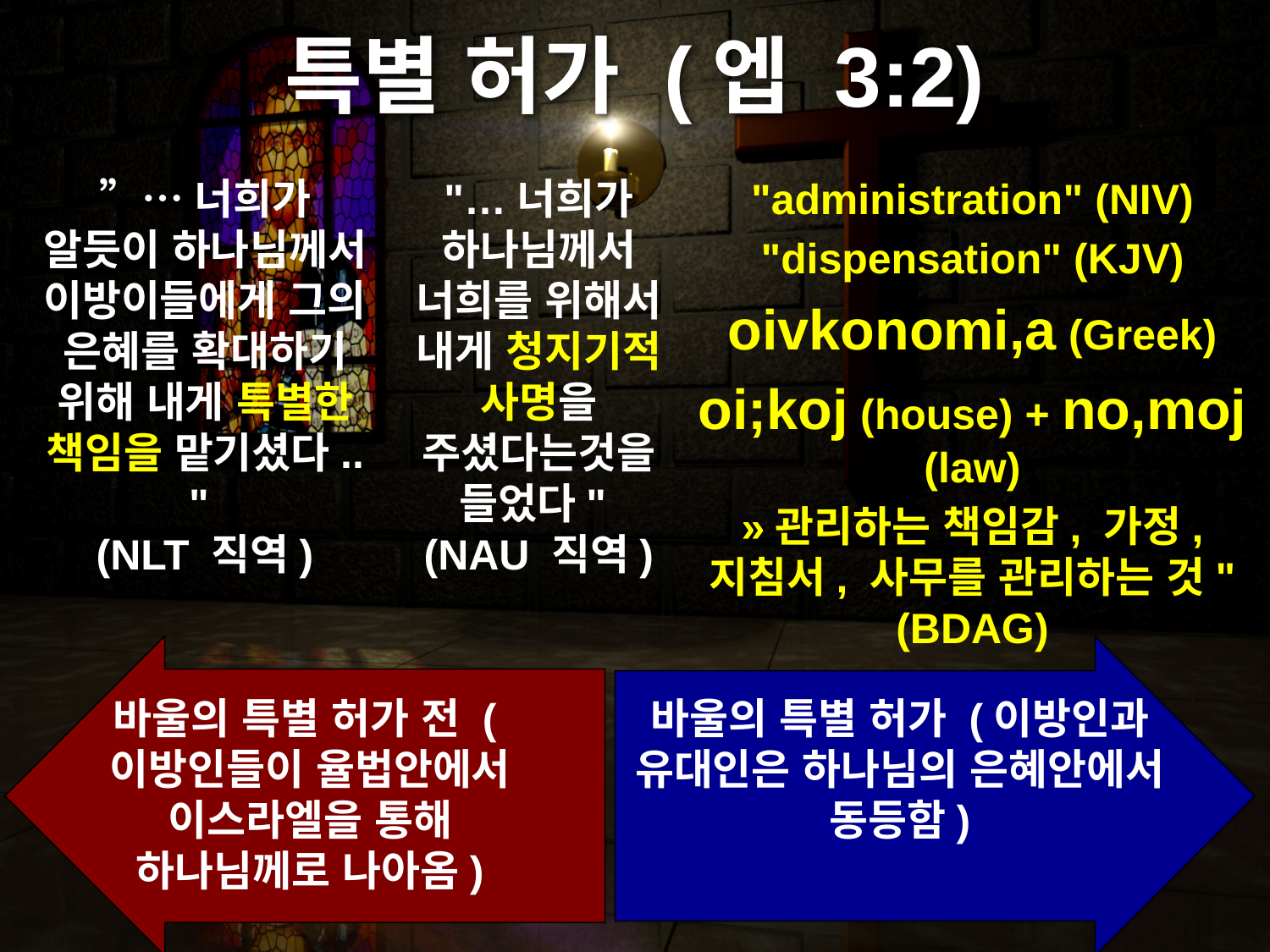

# 특별 허가 (엡 3:2)
”…너희가 알듯이 하나님께서 이방이들에게 그의 은혜를 확대하기 위해 내게 특별한 책임을 맡기셨다.. "
(NLT 직역)
"…너희가 하나님께서 너희를 위해서 내게 청지기적 사명을 주셨다는것을 들었다"
(NAU 직역)
"administration" (NIV)
"dispensation" (KJV)
oivkonomi,a (Greek)
oi;koj (house) + no,moj (law)
»관리하는 책임감, 가정, 지침서, 사무를 관리하는 것" (BDAG)

바울의 특별 허가 전 (이방인들이 율법안에서 이스라엘을 통해 하나님께로 나아옴)

바울의 특별 허가 (이방인과 유대인은 하나님의 은혜안에서 동등함)